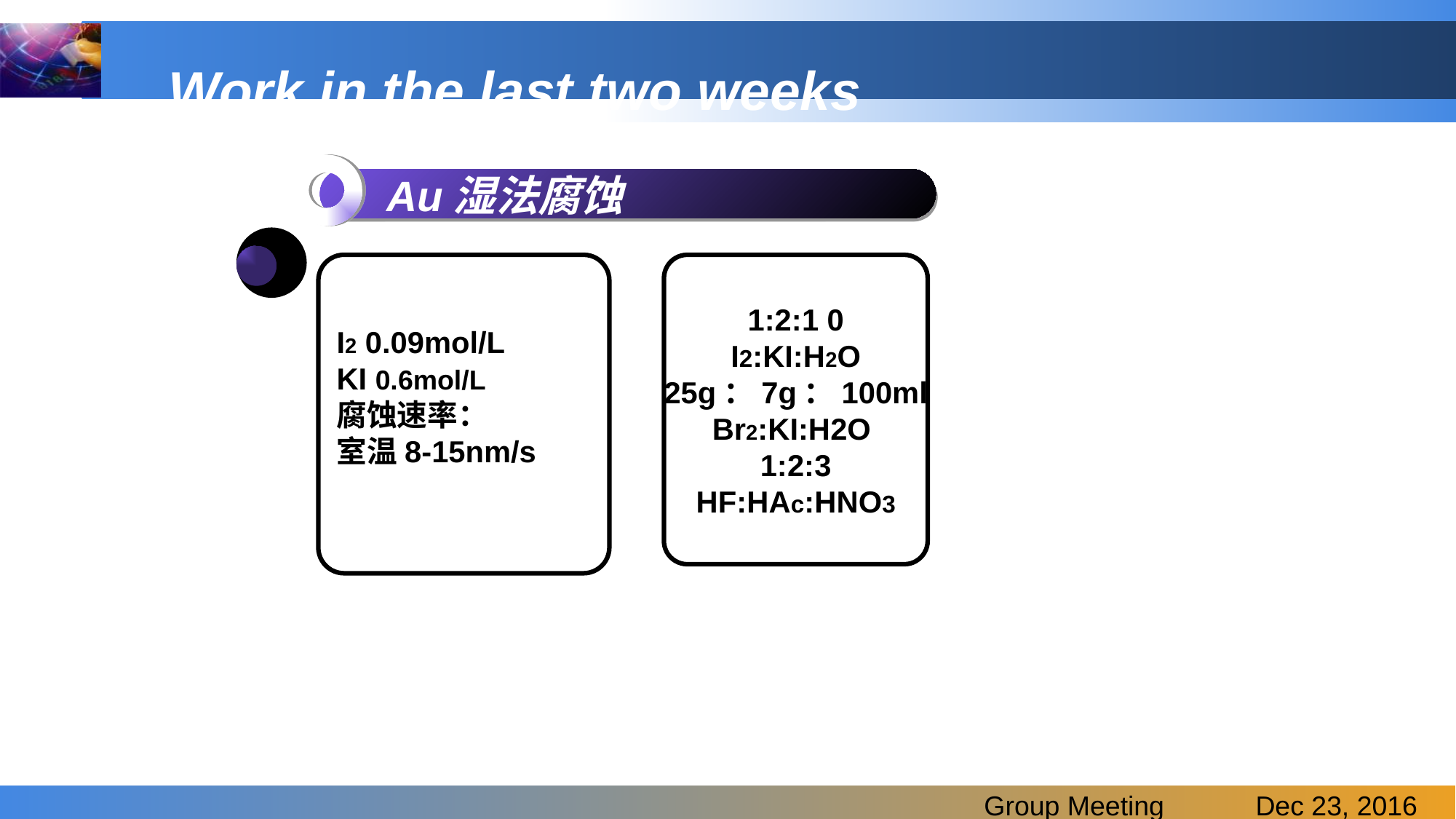

# Work in the last two weeks

Au湿法腐蚀
I2 0.09mol/L
KI 0.6mol/L
腐蚀速率：
室温8-15nm/s

1:2:1 0
I2:KI:H2O
25g：7g：100ml
Br2:KI:H2O
1:2:3
HF:HAc:HNO3